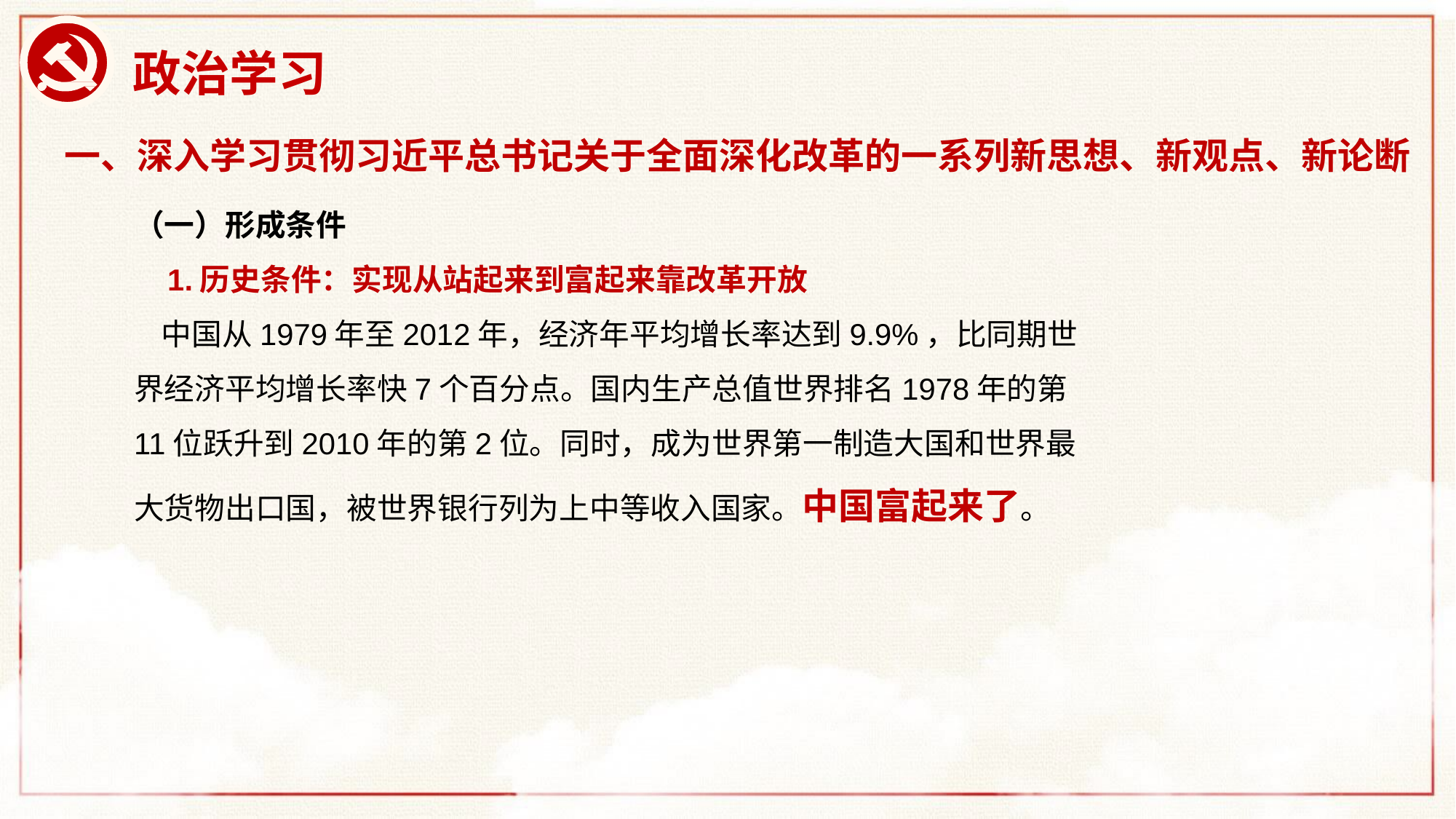

# 政治学习
一、深入学习贯彻习近平总书记关于全面深化改革的一系列新思想、新观点、新论断
（一）形成条件
    1.历史条件：实现从站起来到富起来靠改革开放
   中国从1979年至2012年，经济年平均增长率达到9.9%，比同期世界经济平均增长率快7个百分点。国内生产总值世界排名1978年的第11位跃升到2010年的第2位。同时，成为世界第一制造大国和世界最大货物出口国，被世界银行列为上中等收入国家。中国富起来了。